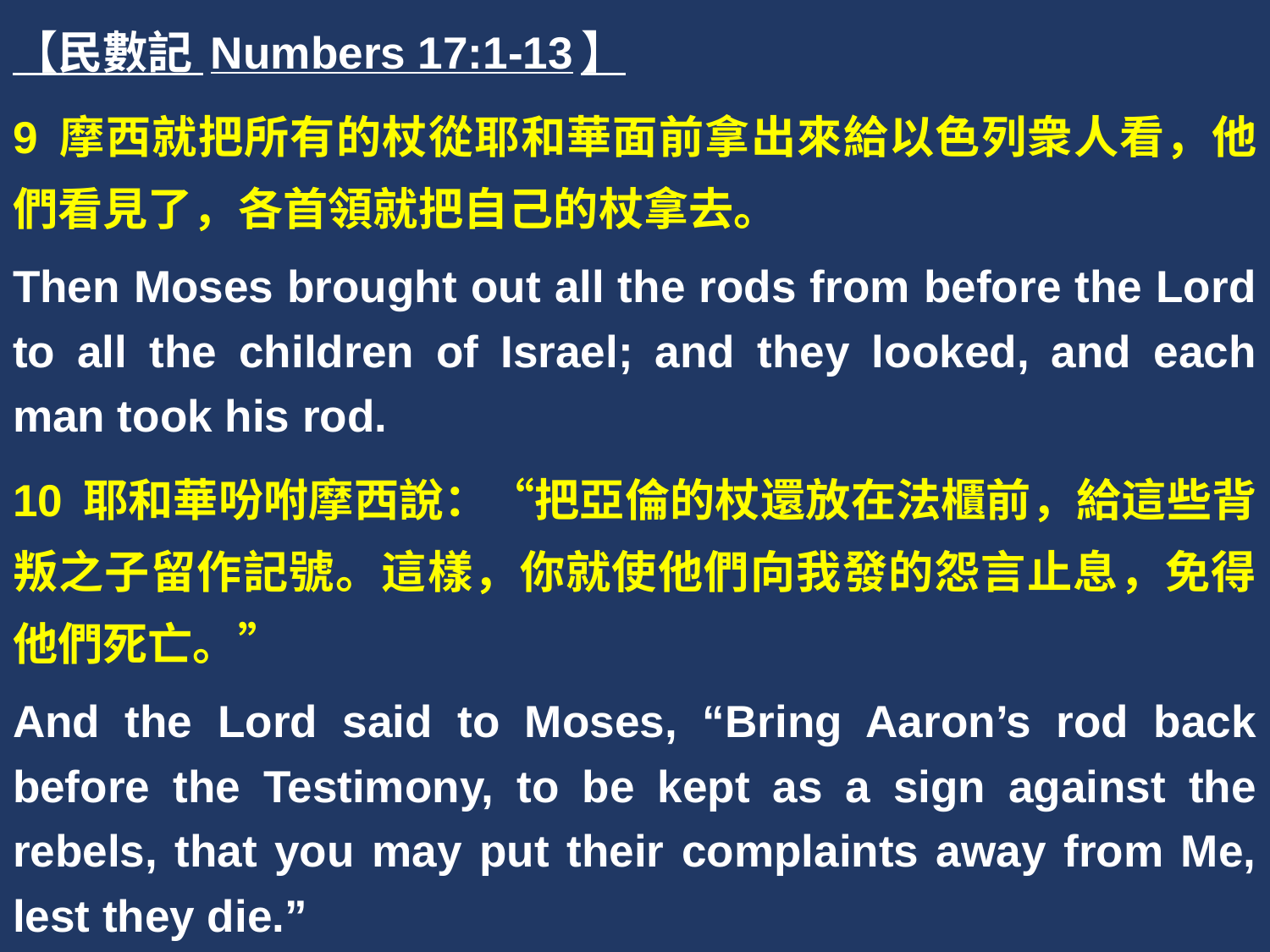

【民數記 Numbers 17:1-13】
9 摩西就把所有的杖從耶和華面前拿出來給以色列衆人看，他們看見了，各首領就把自己的杖拿去。
Then Moses brought out all the rods from before the Lord to all the children of Israel; and they looked, and each man took his rod.
10 耶和華吩咐摩西說：“把亞倫的杖還放在法櫃前，給這些背叛之子留作記號。這樣，你就使他們向我發的怨言止息，免得他們死亡。”
And the Lord said to Moses, “Bring Aaron’s rod back before the Testimony, to be kept as a sign against the rebels, that you may put their complaints away from Me, lest they die.”